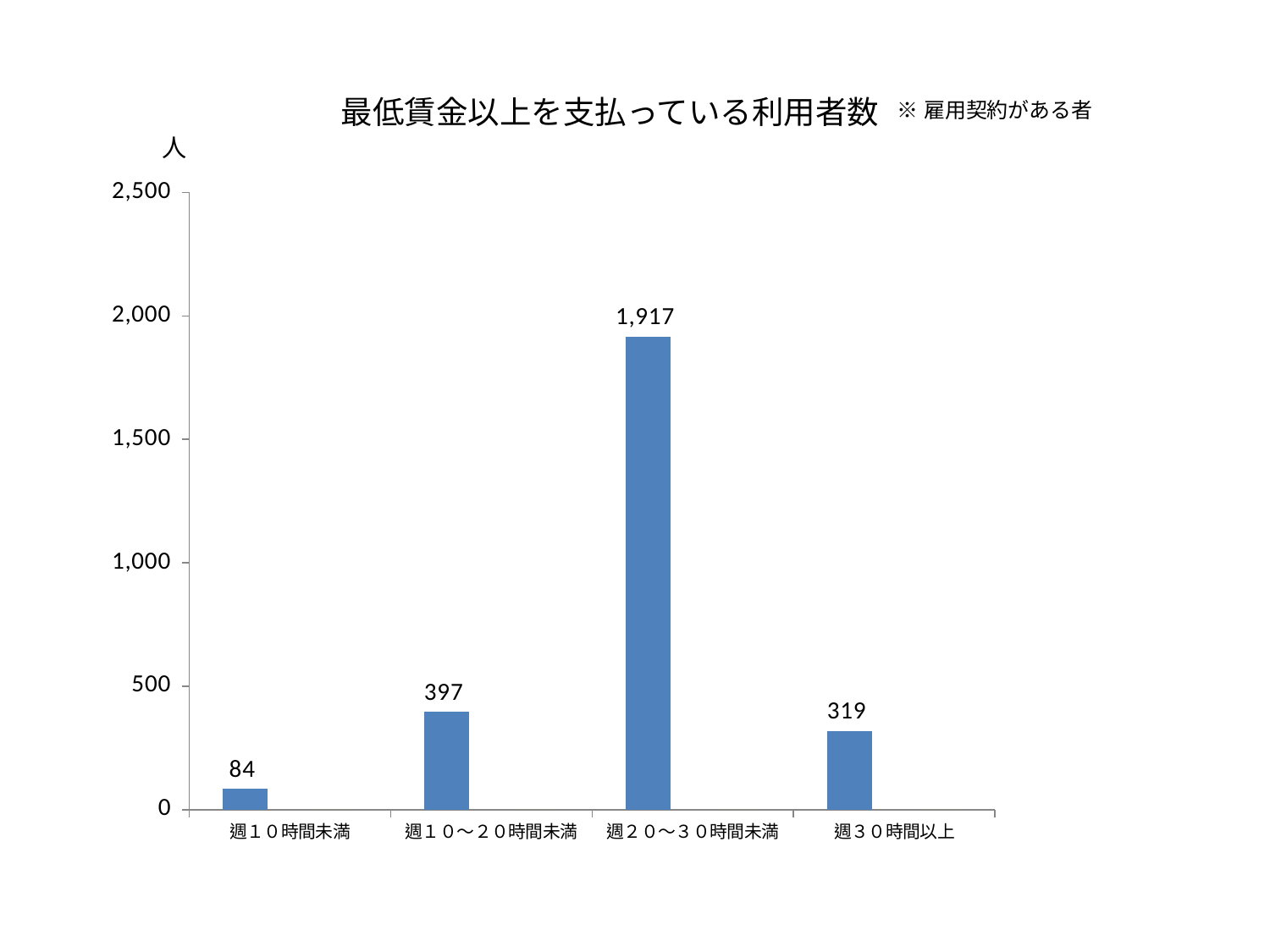

最低賃金以上を支払っている利用者数
※雇用契約がある者
人

### Chart

| Category | 最低賃金以上を支払っている利用者数 |  |  |
|---|---|---|---|
| 週１０時間未満 | 84.0 | None | 0.0 |
| 週１０～２０時間未満 | 397.0 | None | 0.0 |
| 週２０～３０時間未満 | 1917.0 | None | 0.0 |
| 週３０時間以上 | 319.0 | None | 0.0 |